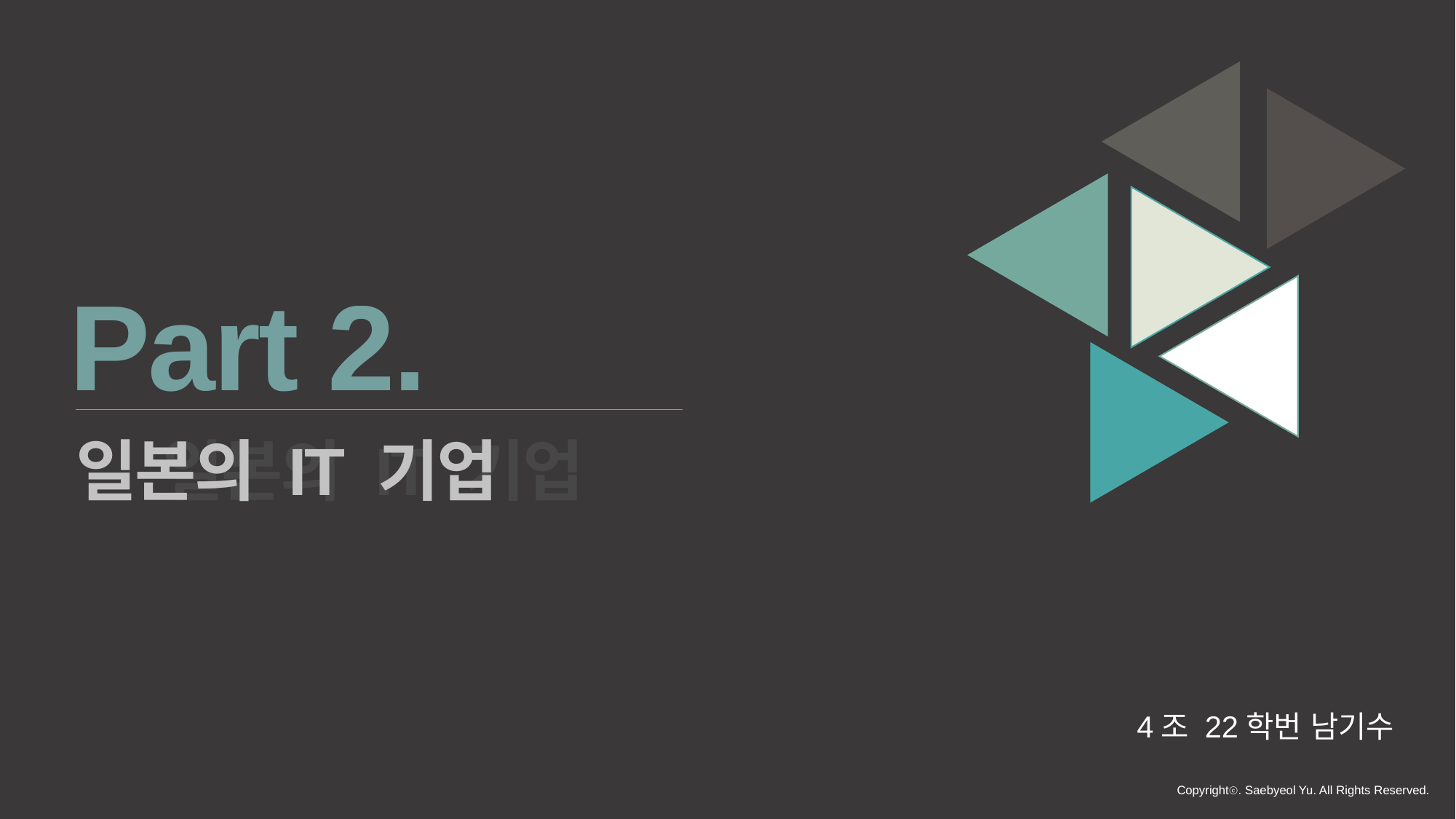

Part 2.
일본의 IT 기업
일본의 IT 기업
4조 22학번 남기수
Copyrightⓒ. Saebyeol Yu. All Rights Reserved.